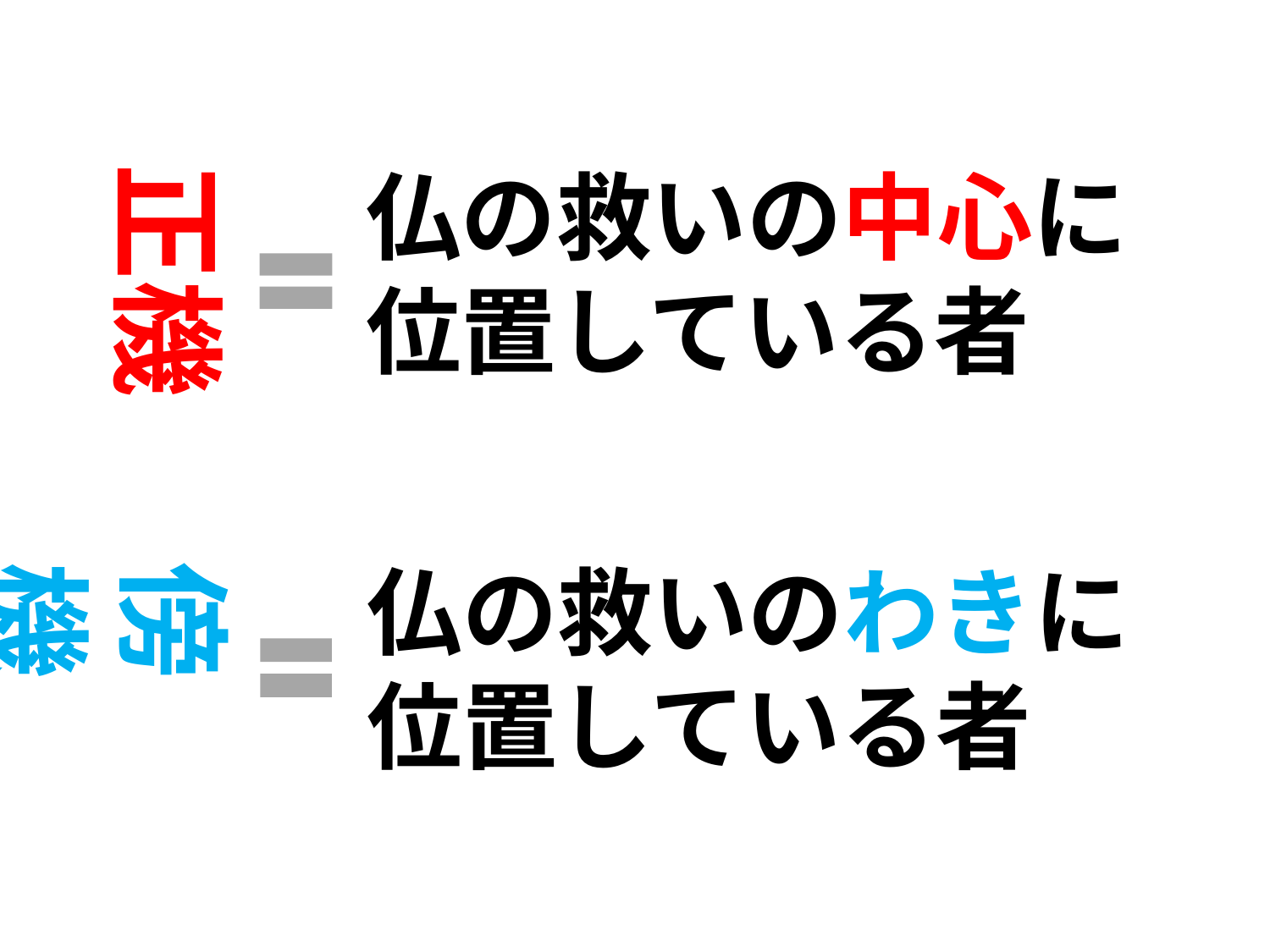

正機
仏の救いの中心に
位置している者

仏の救いのわきに
位置している者
傍機